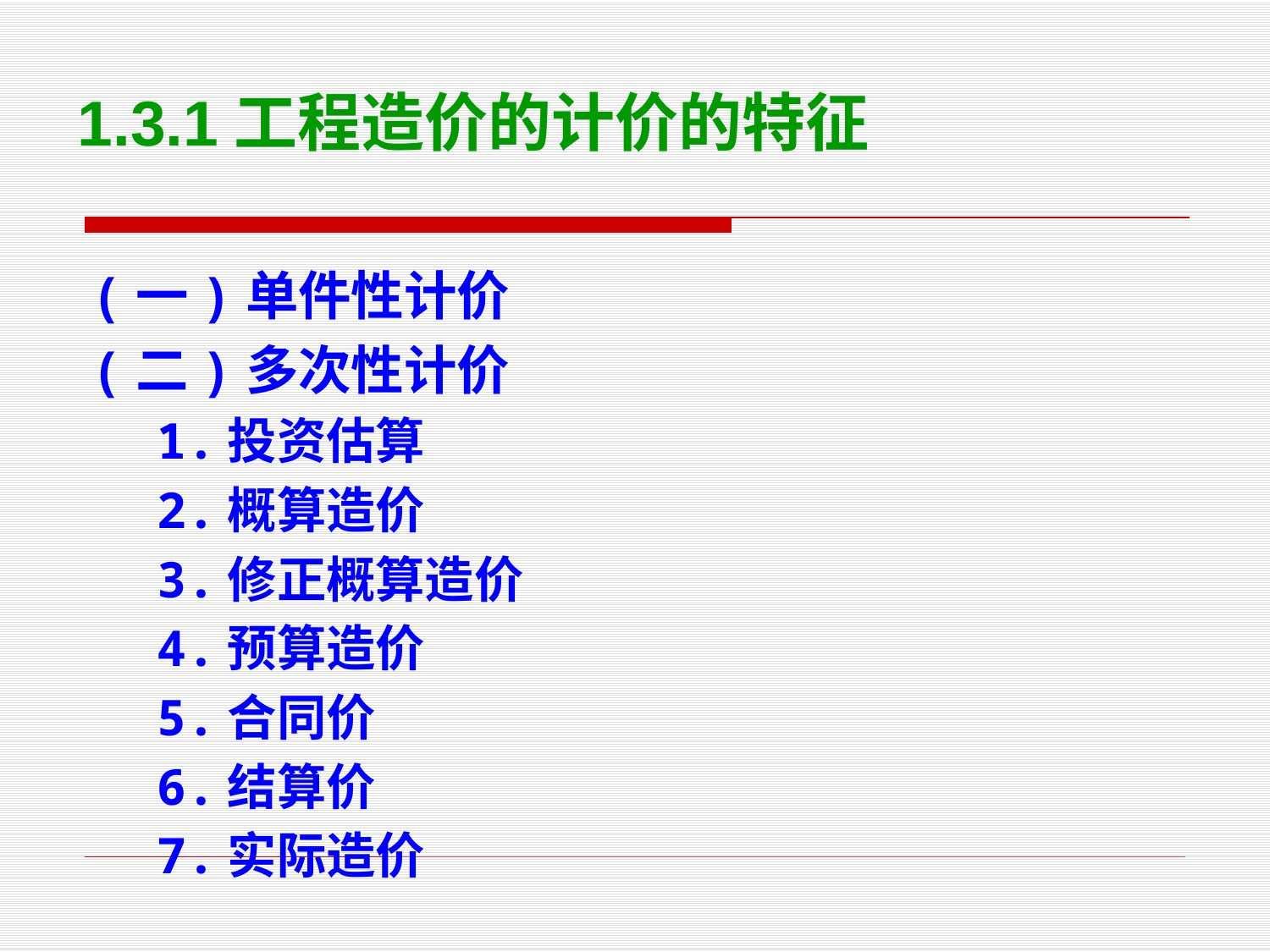

1.3.1工程造价的计价的特征
(一)单件性计价
(二)多次性计价
1.投资估算
2.概算造价
3.修正概算造价
4.预算造价
5.合同价
6.结算价
7.实际造价